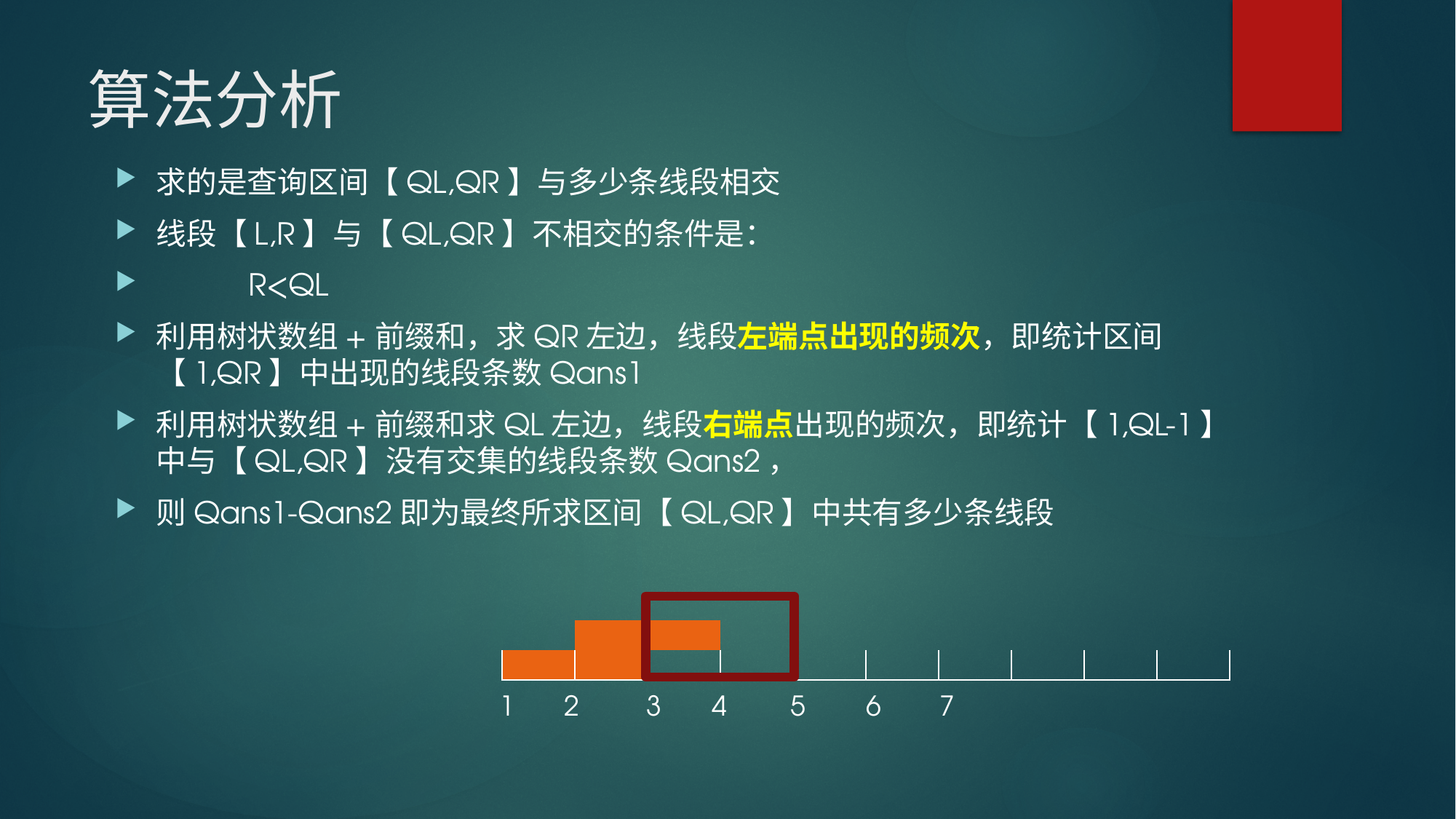

# 算法分析
求的是查询区间【QL,QR】与多少条线段相交
线段【L,R】与【QL,QR】不相交的条件是：
           R<QL
利用树状数组+前缀和，求QR左边，线段左端点出现的频次，即统计区间【1,QR】中出现的线段条数Qans1
利用树状数组+前缀和求QL左边，线段右端点出现的频次，即统计【1,QL-1】中与【QL,QR】没有交集的线段条数Qans2，
则Qans1-Qans2即为最终所求区间【QL,QR】中共有多少条线段
|  |  |  |  |  |  |  |  |  |  |
| --- | --- | --- | --- | --- | --- | --- | --- | --- | --- |
|  |  |  |  |  |  |  |  |  |  |
|  |  |  |  |  |  |  |  |  |  |
|  |  |  |  |  |  |  |  |  |  |

1
2
3
4
5
6
7